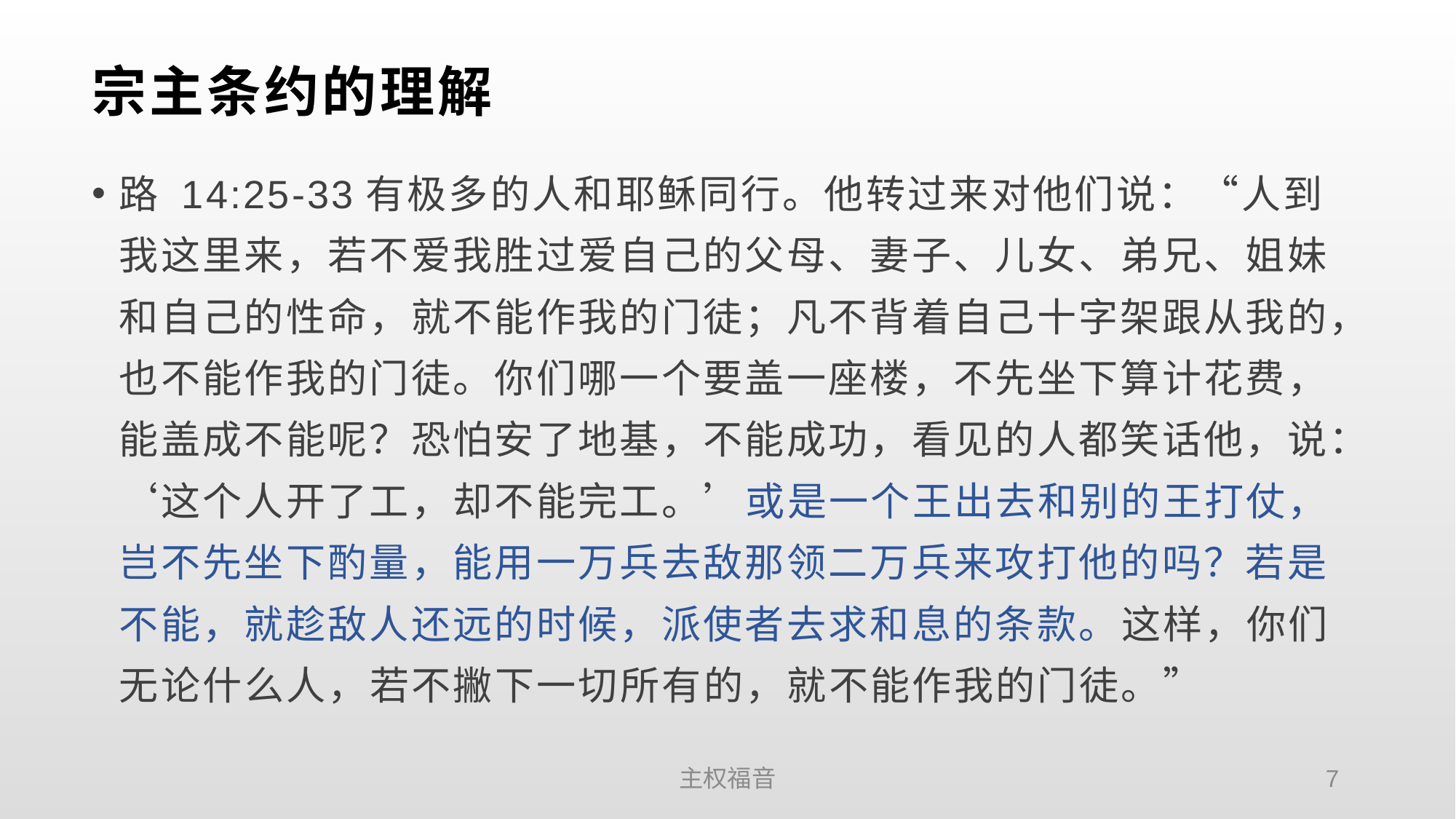

# 宗主条约的理解
路 14:25-33有极多的人和耶稣同行。他转过来对他们说：“人到我这里来，若不爱我胜过爱自己的父母、妻子、儿女、弟兄、姐妹和自己的性命，就不能作我的门徒；凡不背着自己十字架跟从我的，也不能作我的门徒。你们哪一个要盖一座楼，不先坐下算计花费，能盖成不能呢？恐怕安了地基，不能成功，看见的人都笑话他，说：‘这个人开了工，却不能完工。’或是一个王出去和别的王打仗，岂不先坐下酌量，能用一万兵去敌那领二万兵来攻打他的吗？若是不能，就趁敌人还远的时候，派使者去求和息的条款。这样，你们无论什么人，若不撇下一切所有的，就不能作我的门徒。”
主权福音
7